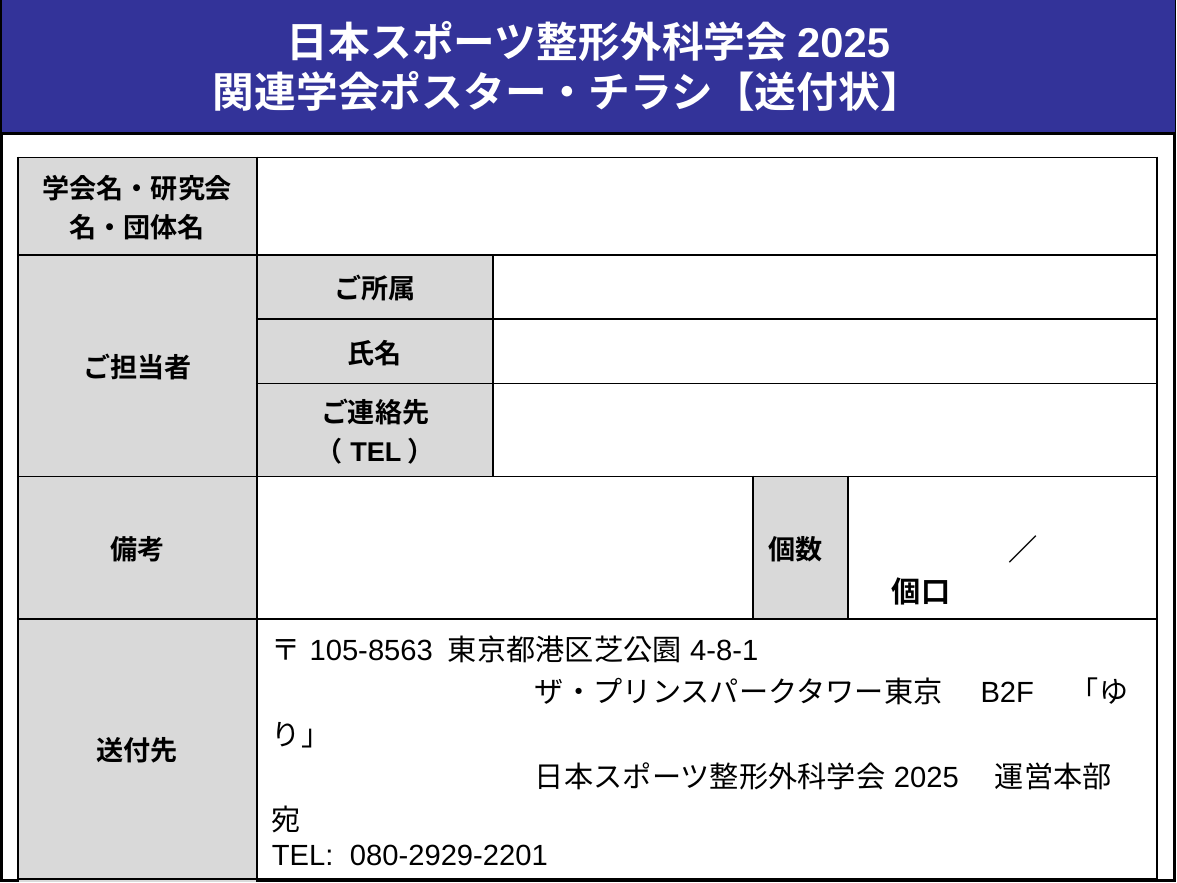

日本スポーツ整形外科学会2025
関連学会ポスター・チラシ【送付状】
| 学会名・研究会名・団体名 |  |  |  |  |
| --- | --- | --- | --- | --- |
| ご担当者 | ご所属 |  |  |  |
|  | 氏名 |  |  |  |
|  | ご連絡先（TEL） |  |  |  |
| 備考 |  |  | 個数 | ／　　　　個口 |
| 送付先 | 〒105-8563 東京都港区芝公園4-8-1　 　　　　　　　　　ザ・プリンスパークタワー東京　B2F　「ゆり」　 　　　　　　　　　日本スポーツ整形外科学会2025　運営本部　宛 TEL: 080-2929-2201 |  |  |  |
| 着日 | 2025年9月10日（水）午前 着指定 |  |  |  |
| ※必要事項を全てご記入の上、必ず荷物側面の見えやすい場所に全ての荷物に貼付してください。 ※本送付状はカラーで印刷をお願いします。 |  |  |  |  |